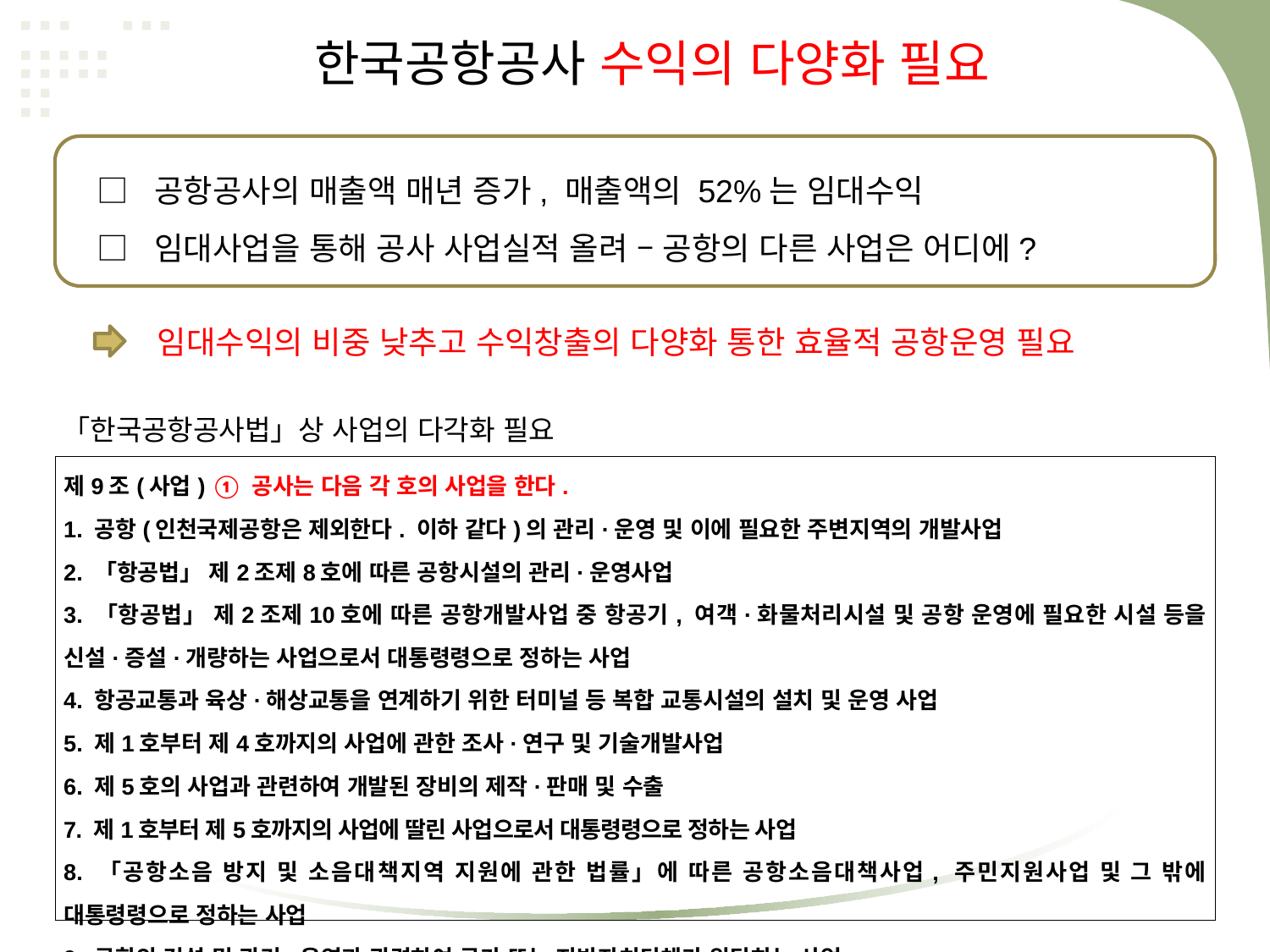

한국공항공사 수익의 다양화 필요

□  공항공사의 매출액 매년 증가, 매출액의 52%는 임대수익
□  임대사업을 통해 공사 사업실적 올려 – 공항의 다른 사업은 어디에?
임대수익의 비중 낮추고 수익창출의 다양화 통한 효율적 공항운영 필요

「한국공항공사법」상 사업의 다각화 필요
| 제9조(사업) ① 공사는 다음 각 호의 사업을 한다. 1. 공항(인천국제공항은 제외한다. 이하 같다)의 관리·운영 및 이에 필요한 주변지역의 개발사업 2. 「항공법」 제2조제8호에 따른 공항시설의 관리·운영사업 3. 「항공법」 제2조제10호에 따른 공항개발사업 중 항공기, 여객·화물처리시설 및 공항 운영에 필요한 시설 등을 신설·증설·개량하는 사업으로서 대통령령으로 정하는 사업 4. 항공교통과 육상·해상교통을 연계하기 위한 터미널 등 복합 교통시설의 설치 및 운영 사업 5. 제1호부터 제4호까지의 사업에 관한 조사·연구 및 기술개발사업 6. 제5호의 사업과 관련하여 개발된 장비의 제작·판매 및 수출 7. 제1호부터 제5호까지의 사업에 딸린 사업으로서 대통령령으로 정하는 사업 8. 「공항소음 방지 및 소음대책지역 지원에 관한 법률」에 따른 공항소음대책사업, 주민지원사업 및 그 밖에 대통령령으로 정하는 사업 9. 공항의 건설 및 관리·운영과 관련하여 국가 또는 지방자치단체가 위탁하는 사업 |
| --- |